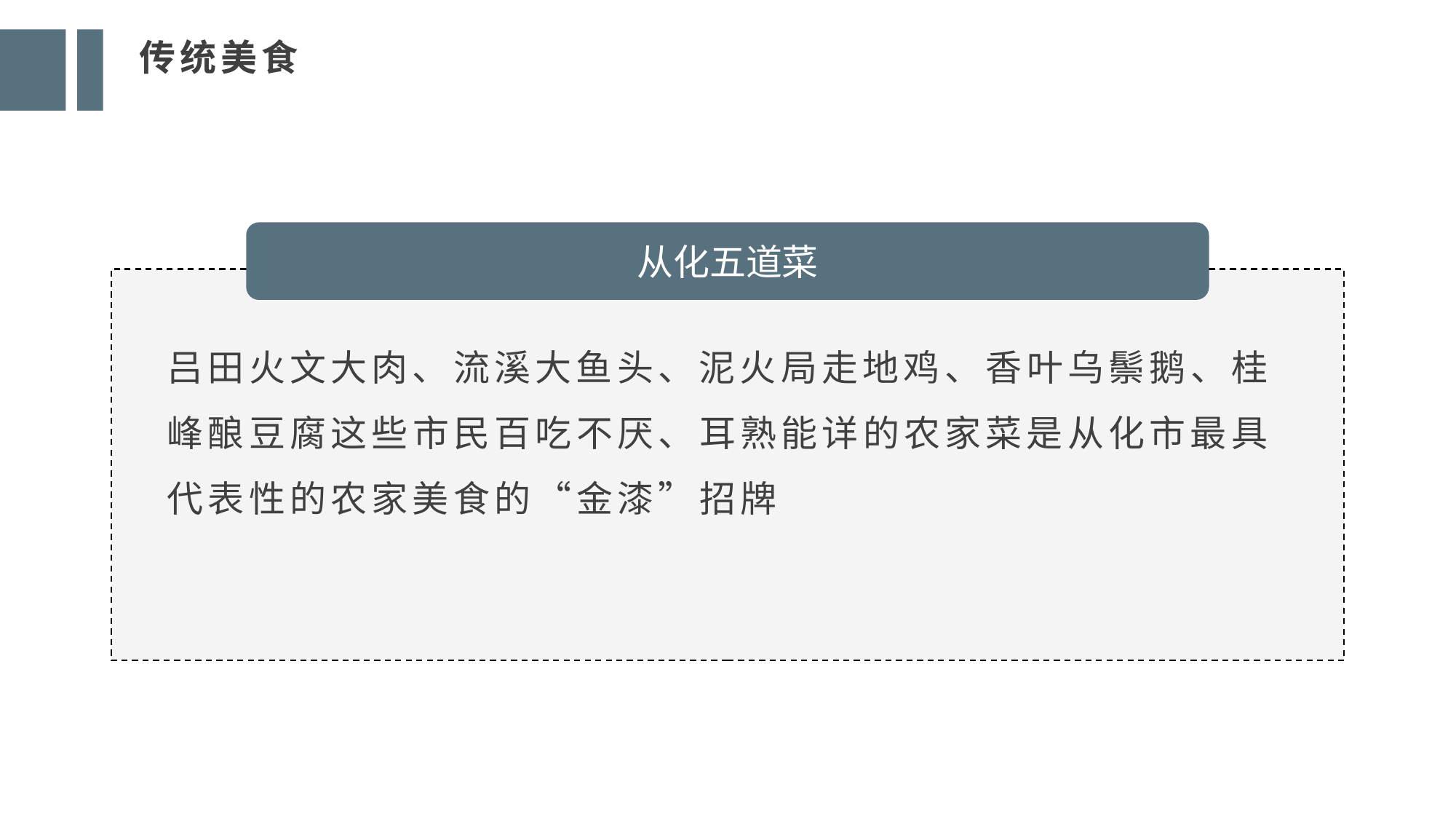

传统美食
从化五道菜

吕田火文大肉、流溪大鱼头、泥火局走地鸡、香叶乌鬃鹅、桂峰酿豆腐这些市民百吃不厌、耳熟能详的农家菜是从化市最具代表性的农家美食的“金漆”招牌